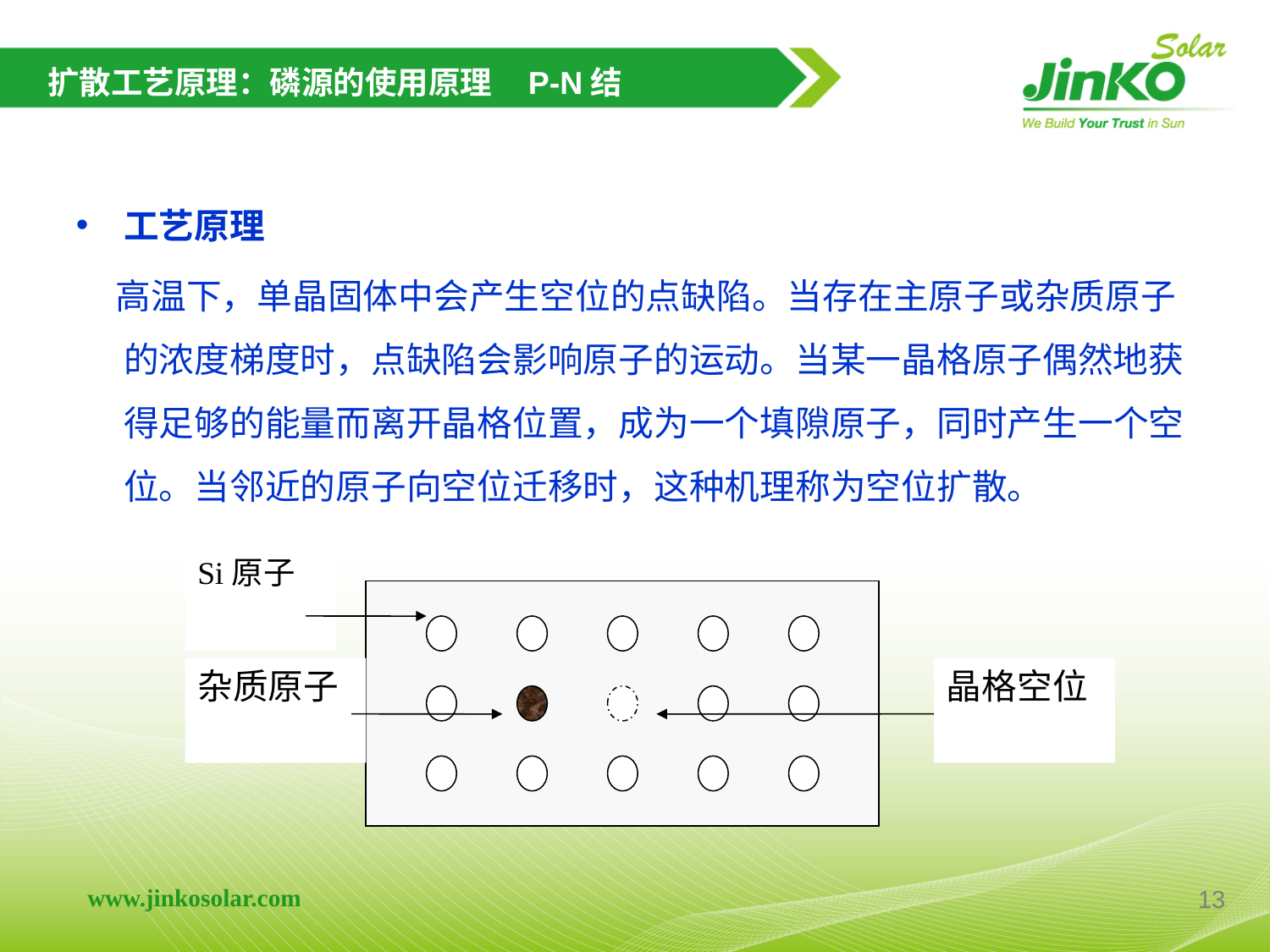

扩散工艺原理：磷源的使用原理    P-N结
工艺原理
    高温下，单晶固体中会产生空位的点缺陷。当存在主原子或杂质原子的浓度梯度时，点缺陷会影响原子的运动。当某一晶格原子偶然地获得足够的能量而离开晶格位置，成为一个填隙原子，同时产生一个空位。当邻近的原子向空位迁移时，这种机理称为空位扩散。
Si原子

杂质原子
晶格空位